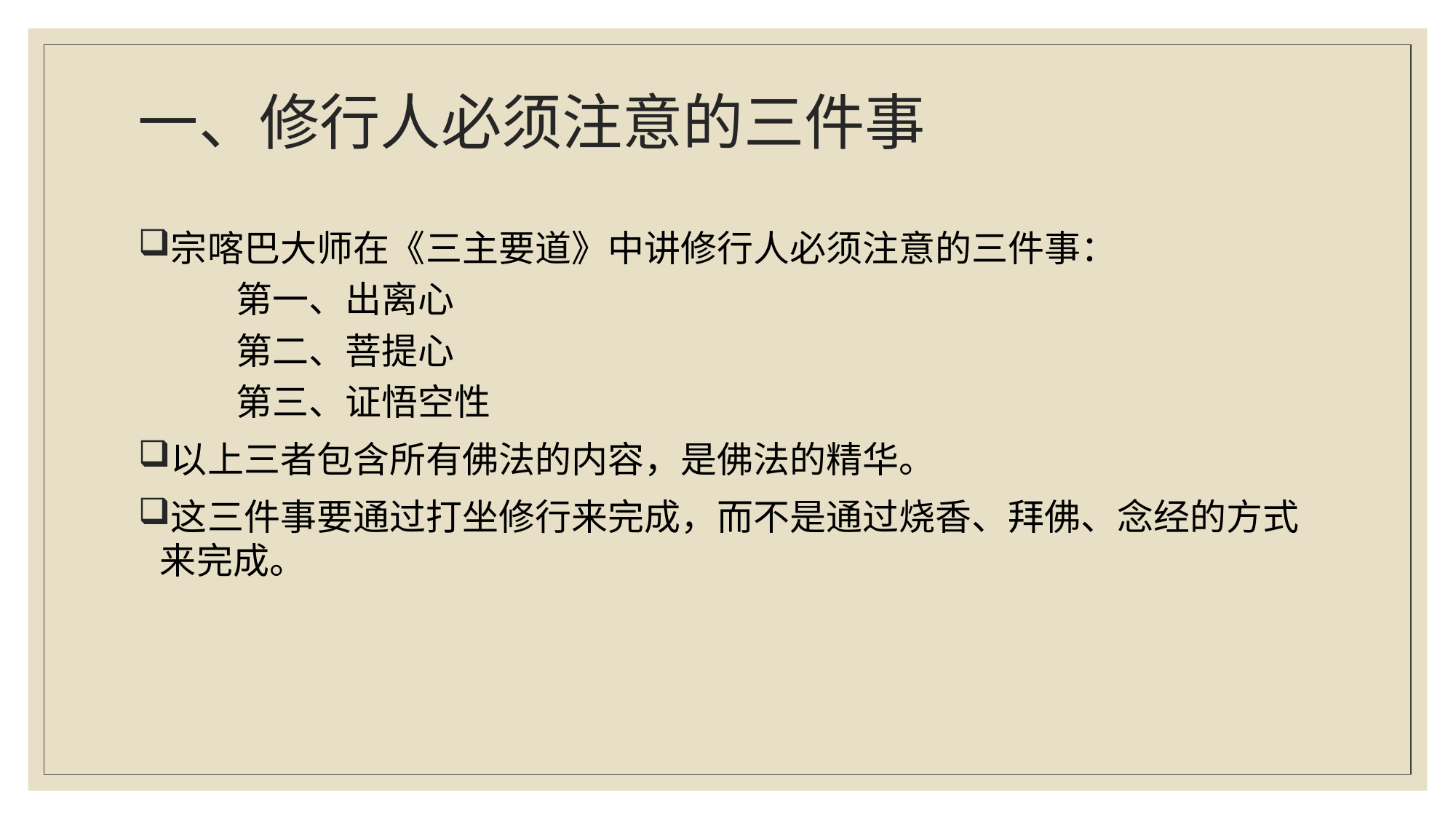

# 一、修行人必须注意的三件事
宗喀巴大师在《三主要道》中讲修行人必须注意的三件事：
第一、出离心
第二、菩提心
第三、证悟空性
以上三者包含所有佛法的内容，是佛法的精华。
这三件事要通过打坐修行来完成，而不是通过烧香、拜佛、念经的方式来完成。